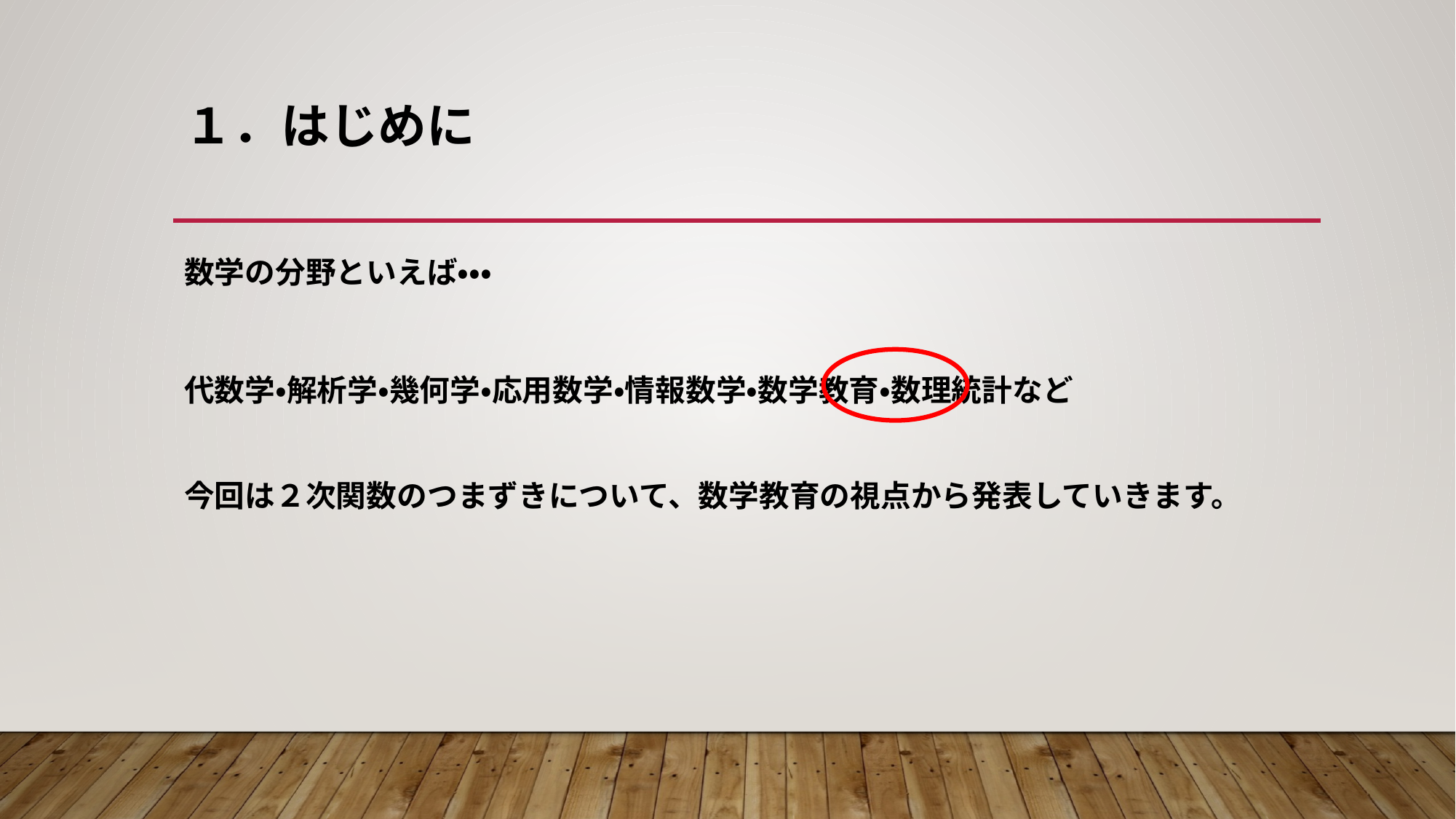

# １．はじめに
数学の分野といえば・・・

代数学・解析学・幾何学・応用数学・情報数学・数学教育・数理統計など

今回は２次関数のつまずきについて、数学教育の視点から発表していきます。